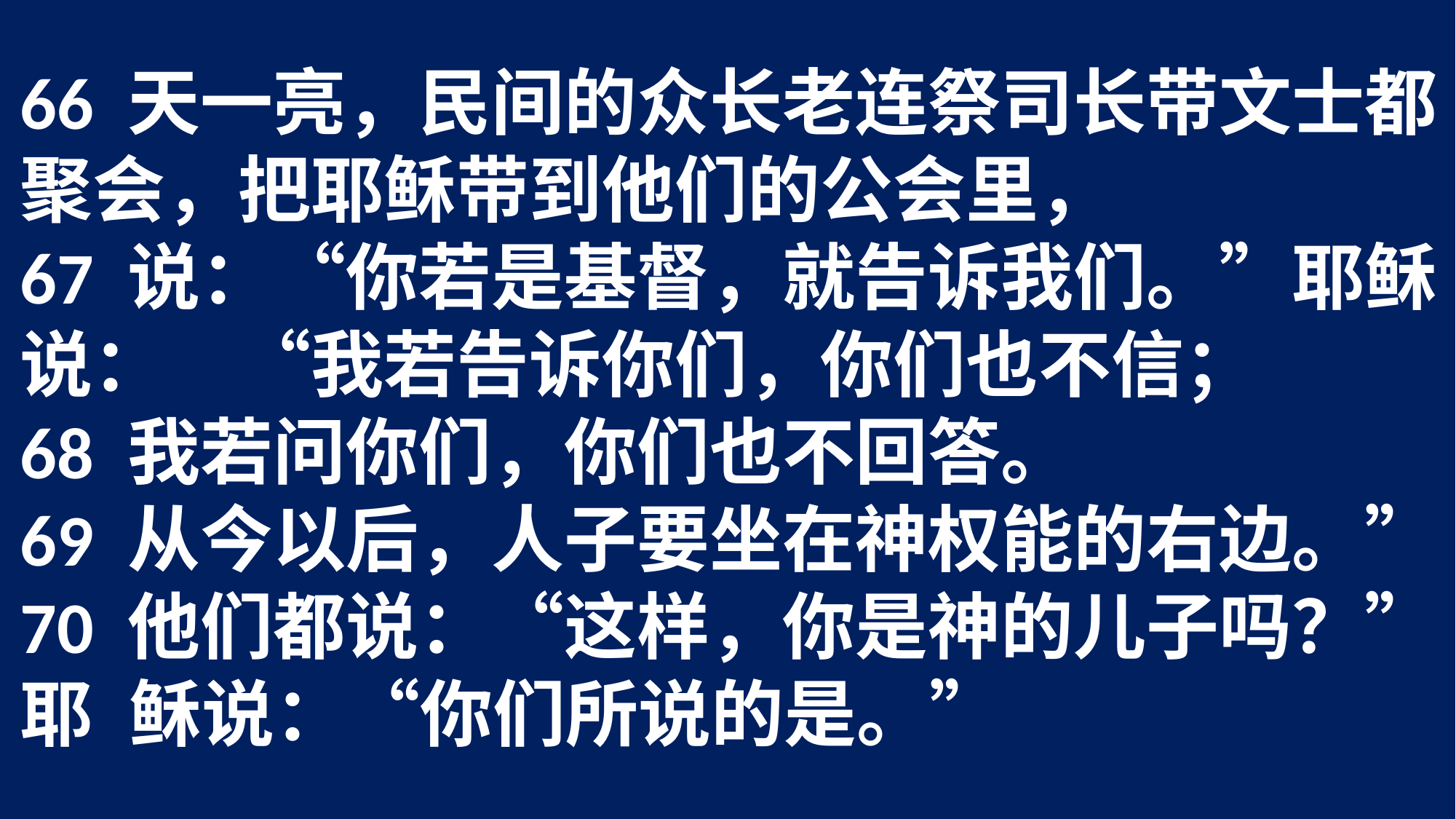

66 天一亮，民间的众长老连祭司长带文士都	聚会，把耶稣带到他们的公会里，
67 说：“你若是基督，就告诉我们。”耶稣说：	“我若告诉你们，你们也不信；
68 我若问你们，你们也不回答。
69 从今以后，人子要坐在神权能的右边。” 70 他们都说：“这样，你是神的儿子吗？”耶	稣说：“你们所说的是。”